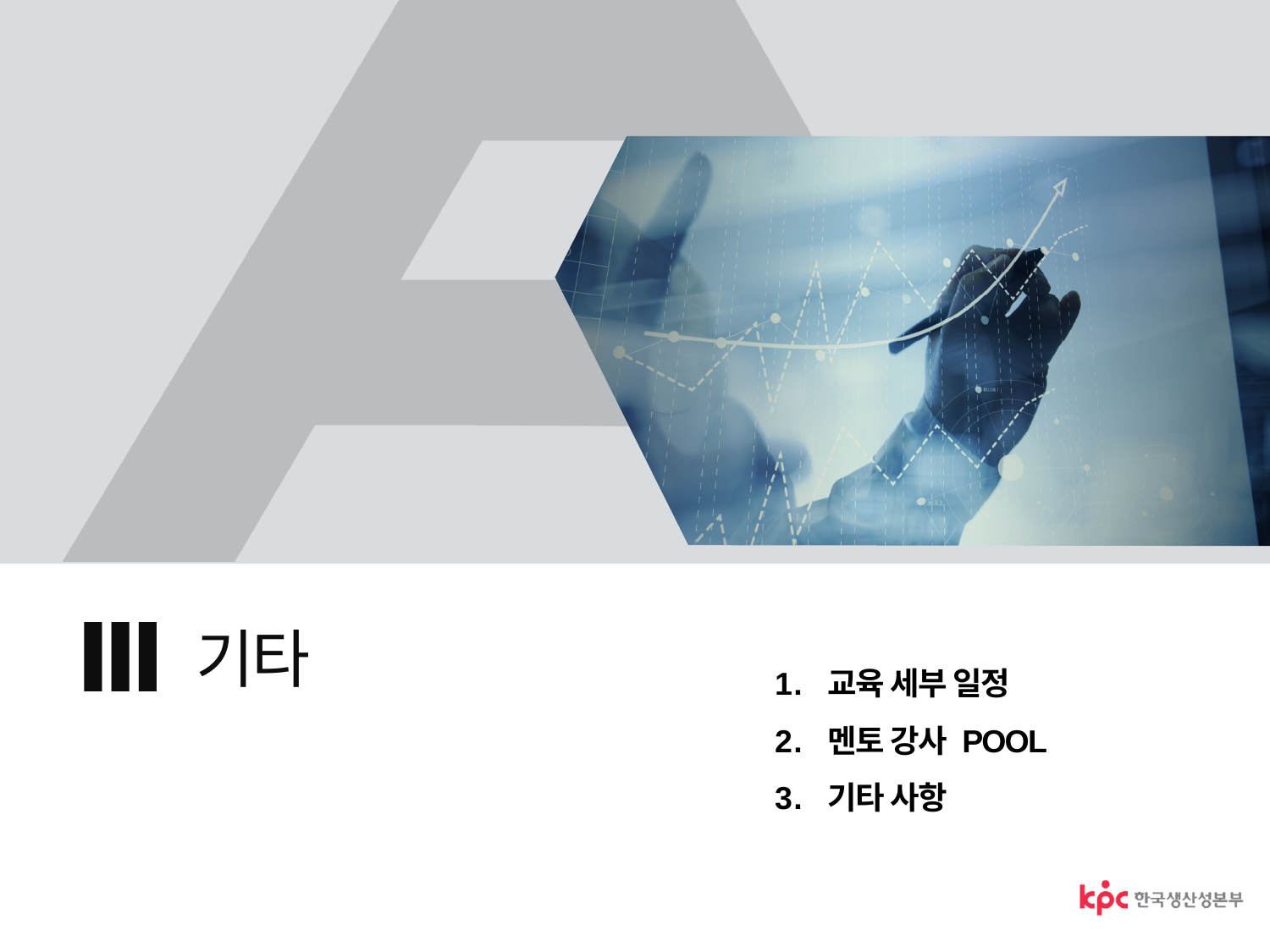

Ⅲ
기타
  교육 세부 일정
  멘토 강사 POOL
  기타 사항